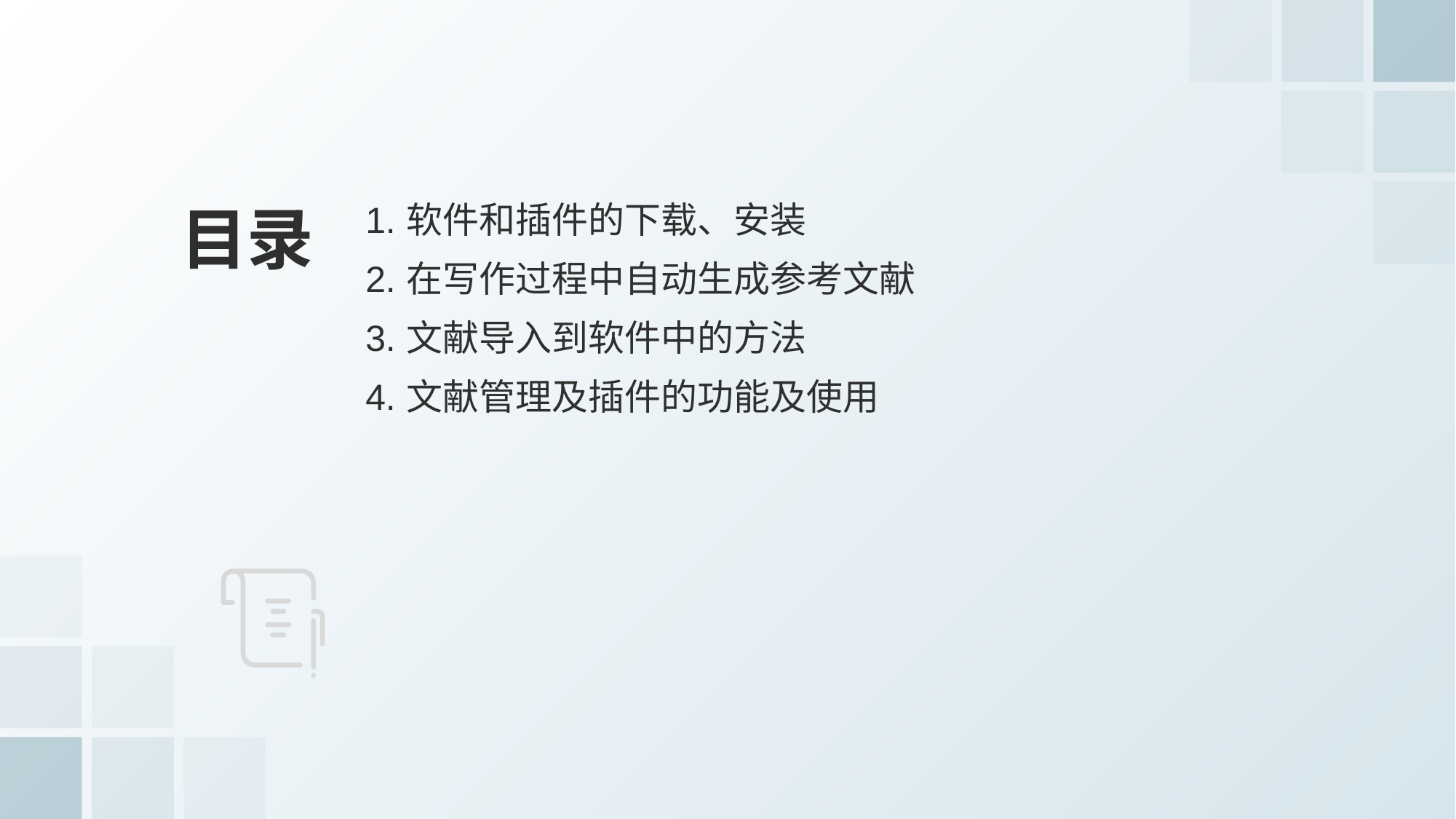

# 目录
软件和插件的下载、安装
在写作过程中自动生成参考文献
文献导入到软件中的方法
文献管理及插件的功能及使用